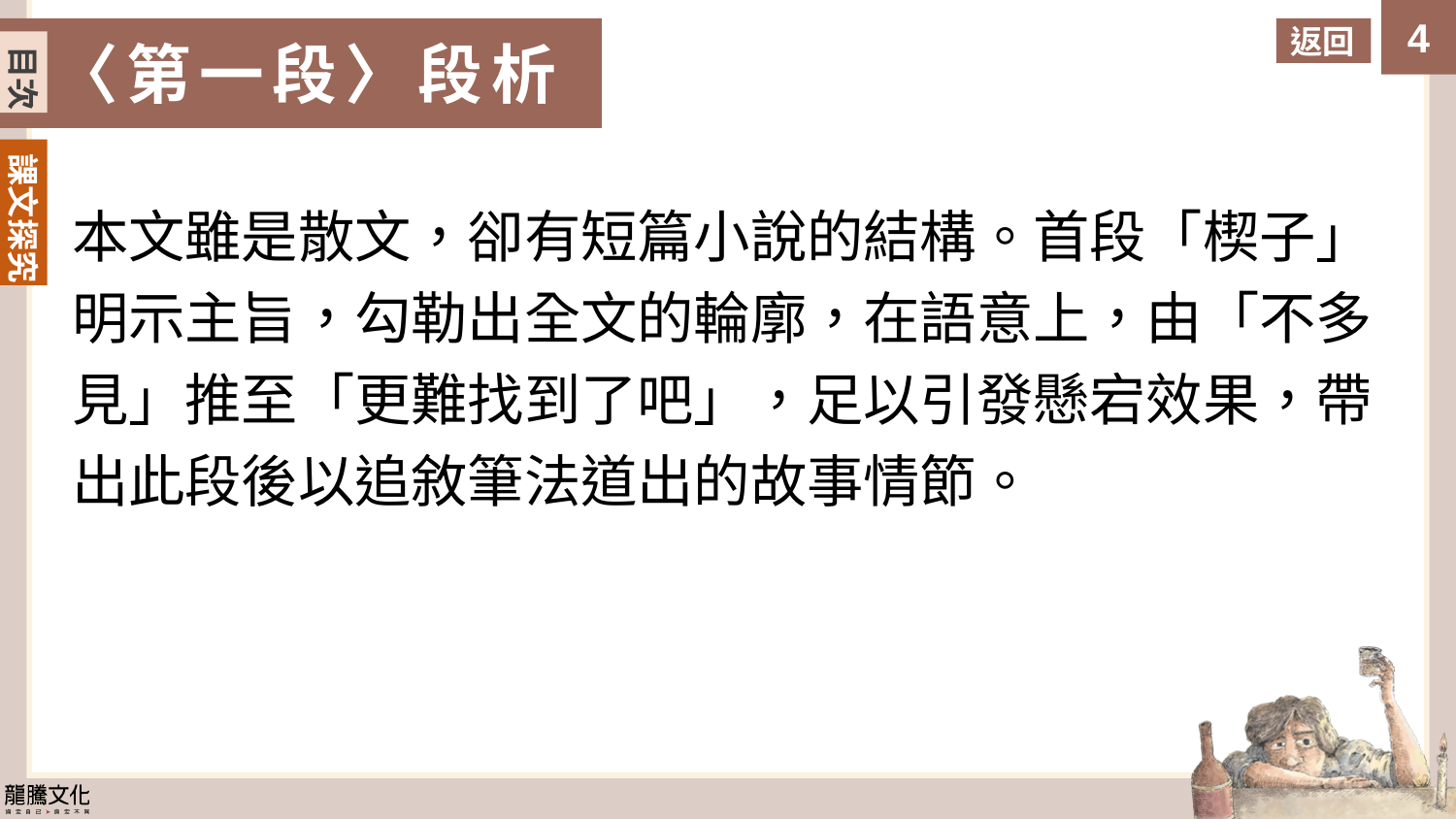

返回
〈第一段〉段析
目次
本文雖是散文，卻有短篇小說的結構。首段「楔子」明示主旨，勾勒出全文的輪廓，在語意上，由「不多見」推至「更難找到了吧」，足以引發懸宕效果，帶出此段後以追敘筆法道出的故事情節。